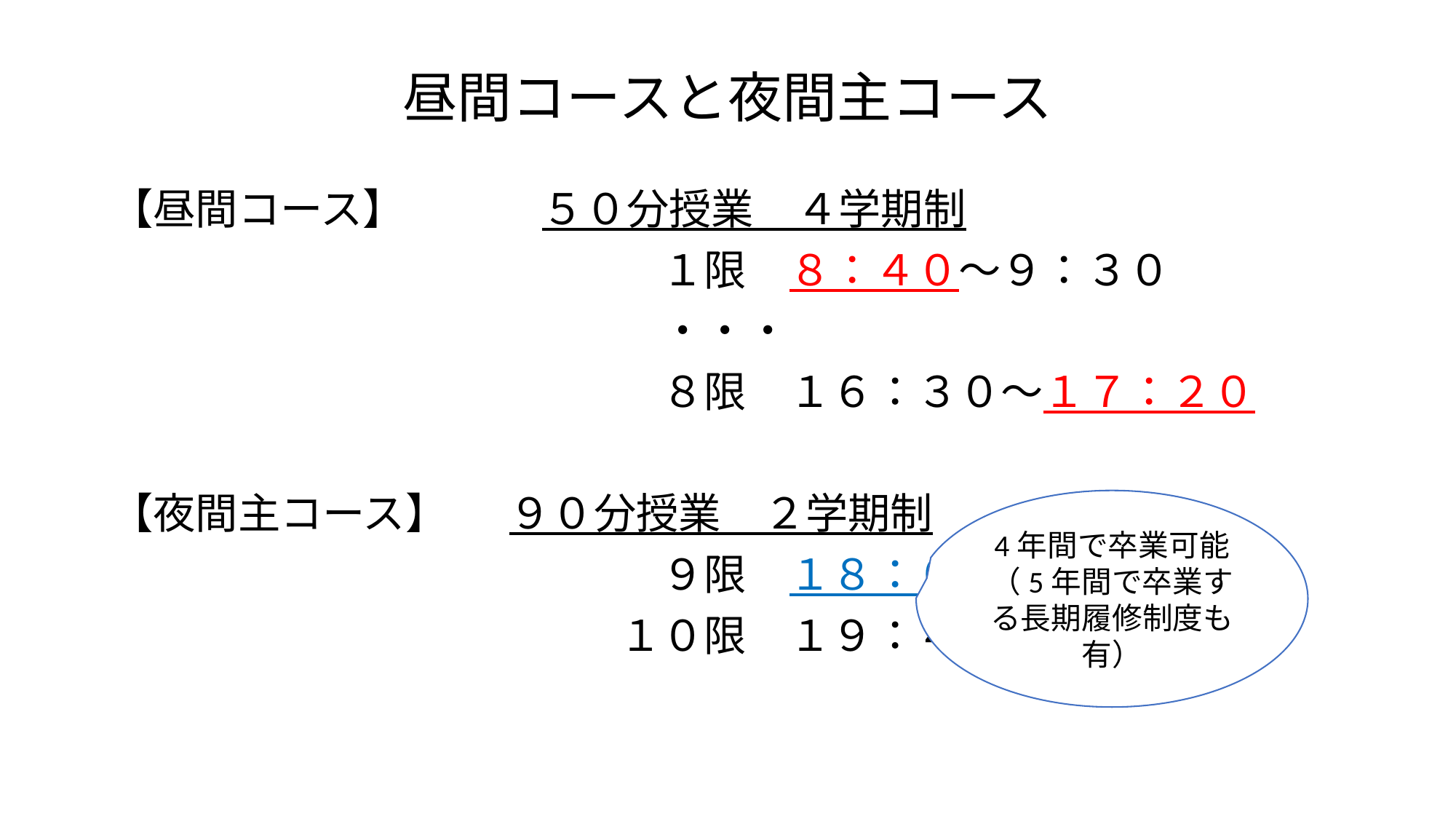

# 昼間コースと夜間主コース
【昼間コース】　　　 ５０分授業　４学期制
　　　　　　　　　　　　　１限　８：４０～９：３０
　　　　　　　　　　　　　・・・
　　　　　　　　　　　　　８限　１６：３０～１７：２０

【夜間主コース】　  ９０分授業　２学期制
　　　　　　　　　　　　　９限　１８：００～１９：３０
　　　　　　　　　　　　１０限　１９：４０～２１：１０

4年間で卒業可能
（5年間で卒業する長期履修制度も有）